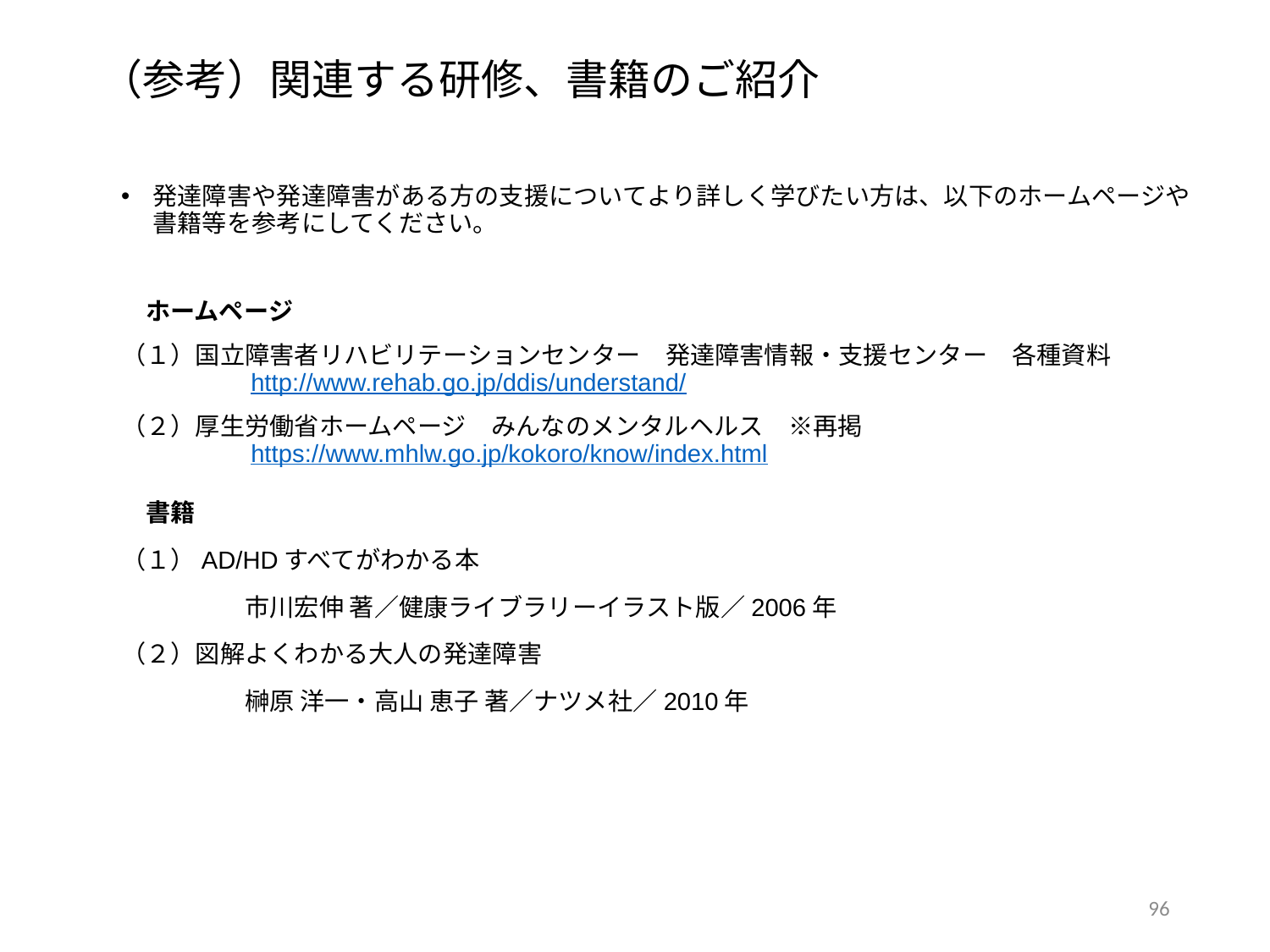

（参考）関連する研修、書籍のご紹介
発達障害や発達障害がある方の支援についてより詳しく学びたい方は、以下のホームページや書籍等を参考にしてください。

　ホームページ
（１）国立障害者リハビリテーションセンター　発達障害情報・支援センター　各種資料
　　　　　http://www.rehab.go.jp/ddis/understand/
（２）厚生労働省ホームページ　みんなのメンタルヘルス　※再掲
　　　　　https://www.mhlw.go.jp/kokoro/know/index.html

　書籍
（１）AD/HDすべてがわかる本
　　　　　市川宏伸 著／健康ライブラリーイラスト版／2006年
（２）図解よくわかる大人の発達障害
　　　　　榊原 洋一・高山 恵子 著／ナツメ社／2010年

96